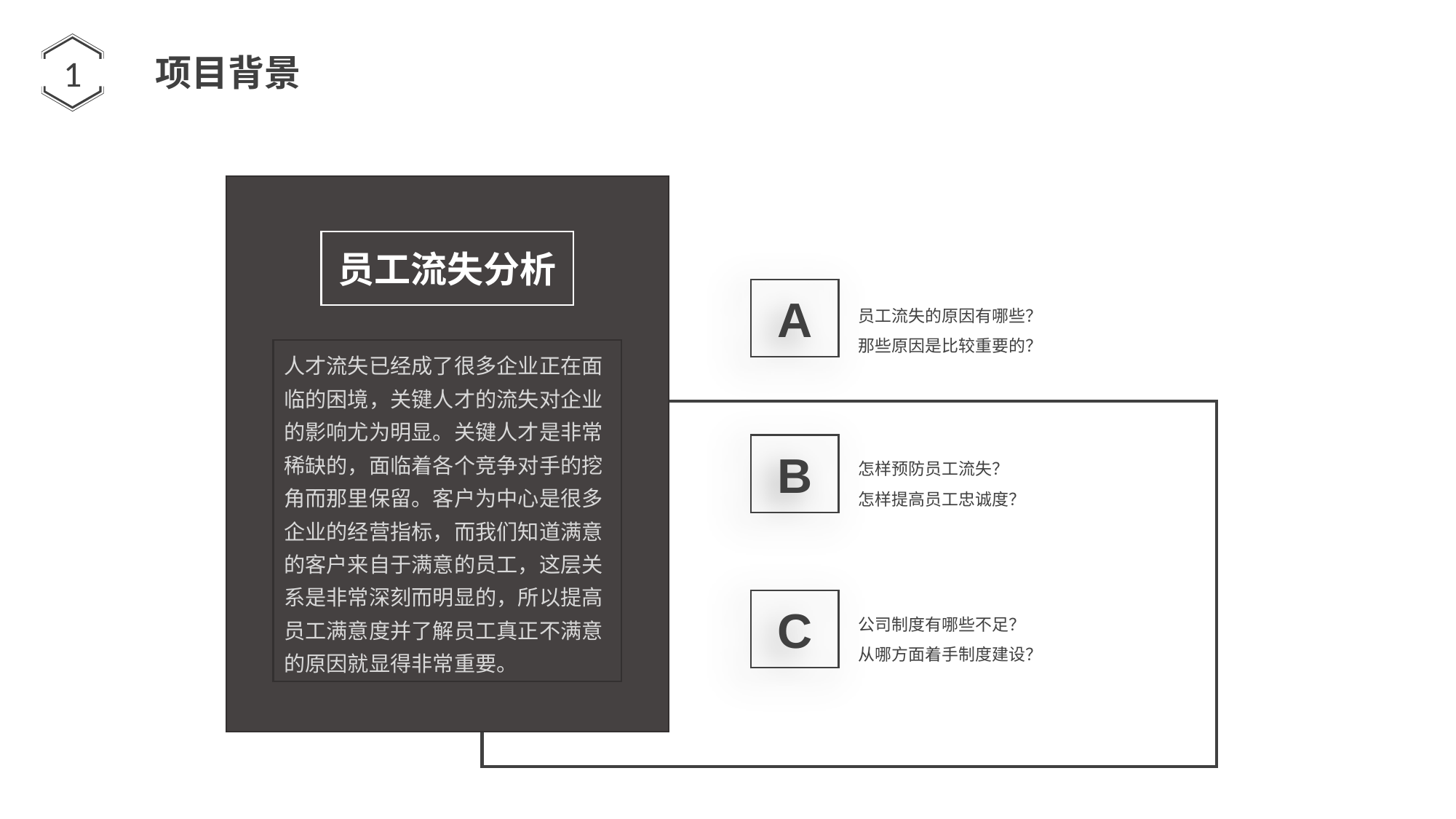

1
项目背景

人才流失已经成了很多企业正在面临的困境，关键人才的流失对企业的影响尤为明显。关键人才是非常稀缺的，面临着各个竞争对手的挖角而那里保留。客户为中心是很多企业的经营指标，而我们知道满意的客户来自于满意的员工，这层关系是非常深刻而明显的，所以提高员工满意度并了解员工真正不满意的原因就显得非常重要。
员工流失分析
A
员工流失的原因有哪些？
那些原因是比较重要的？

B
怎样预防员工流失？
怎样提高员工忠诚度？
C
公司制度有哪些不足？
从哪方面着手制度建设？